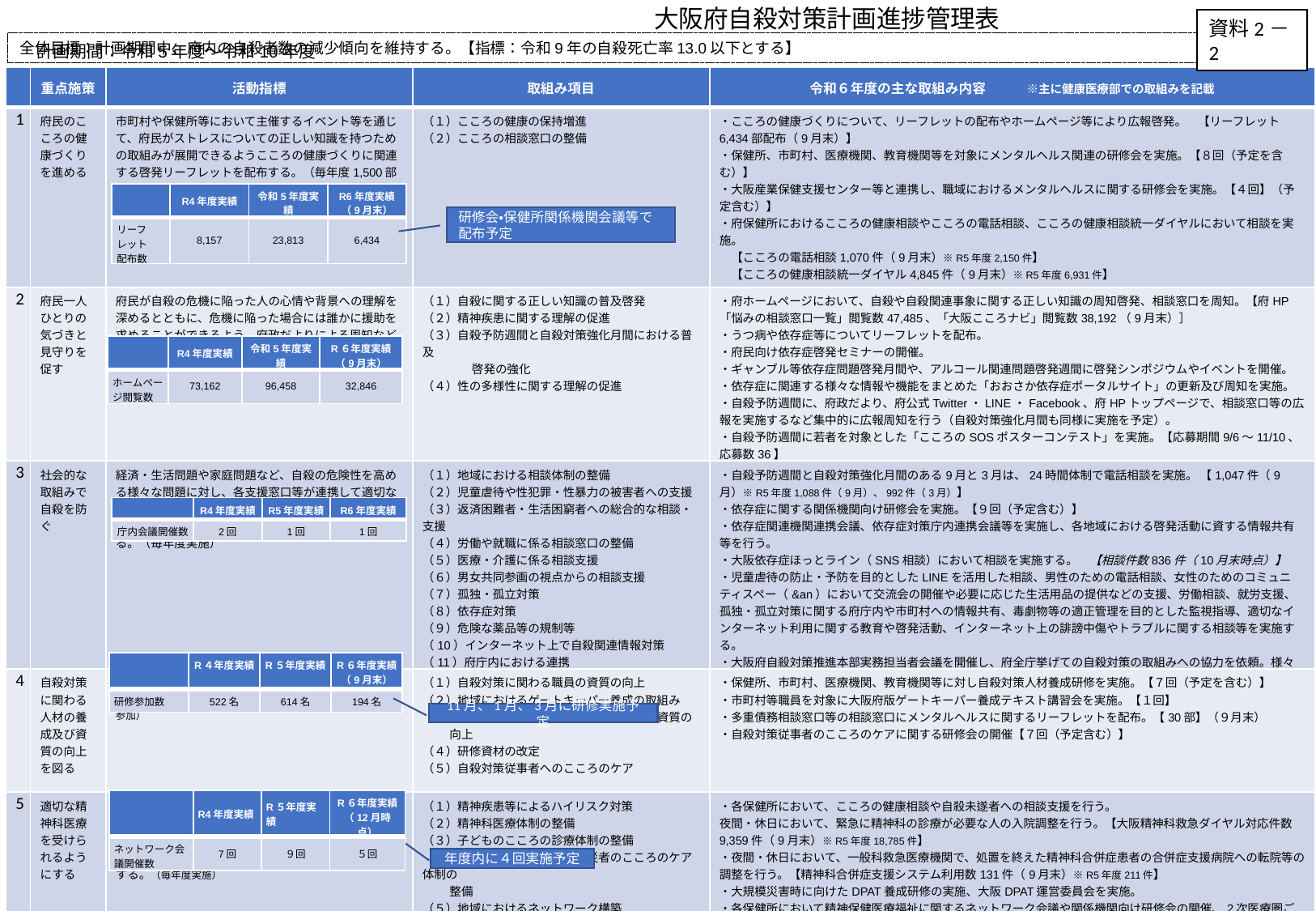

大阪府自殺対策計画進捗管理表　　　　　　　　計画期間：令和5年度～令和10年度
資料2－2
全体目標：計画期間中、府内の自殺者数の減少傾向を維持する。【指標：令和9年の自殺死亡率13.0以下とする】
|  | 重点施策 | 活動指標 | 取組み項目 | 令和６年度の主な取組み内容　　　※主に健康医療部での取組みを記載 |
| --- | --- | --- | --- | --- |
| 1 | 府民のこころの健康づくりを進める | 市町村や保健所等において主催するイベント等を通じて、府民がストレスについての正しい知識を持つための取組みが展開できるようこころの健康づくりに関連する啓発リーフレットを配布する。（毎年度1,500部以上配布）※「ひとりで悩まないで相談窓口一覧」「ストレスと上手に付き合おう」「気軽にリラックス」 | （１）こころの健康の保持増進 （２）こころの相談窓口の整備 | ・こころの健康づくりについて、リーフレットの配布やホームページ等により広報啓発。　【リーフレット6,434部配布（9月末）】 ・保健所、市町村、医療機関、教育機関等を対象にメンタルヘルス関連の研修会を実施。【８回（予定を含む）】 ・大阪産業保健支援センター等と連携し、職域におけるメンタルヘルスに関する研修会を実施。【４回】（予定含む）】 ・府保健所におけるこころの健康相談やこころの電話相談、こころの健康相談統一ダイヤルにおいて相談を実施。　 　【こころの電話相談1,070件（9月末）※R5年度2,150件】 　【こころの健康相談統一ダイヤル4,845件（9月末）※R5年度6,931件】 |
| 2 | 府民一人ひとりの気づきと見守りを促す | 府民が自殺の危機に陥った人の心情や背景への理解を深めるとともに、危機に陥った場合には誰かに援助を求めることができるよう、府政だよりによる周知などを通じ、府ホームページの閲覧を促す。（毎年度65,000件以上閲覧） ※府HP「悩みの相談窓口一覧 | （１）自殺に関する正しい知識の普及啓発 （２）精神疾患に関する理解の促進 （３）自殺予防週間と自殺対策強化月間における普及　　　　　　　 　　　　 啓発の強化 （４）性の多様性に関する理解の促進 | ・府ホームページにおいて、自殺や自殺関連事象に関する正しい知識の周知啓発、相談窓口を周知。【府HP「悩みの相談窓口一覧」閲覧数47,485、「大阪こころナビ」閲覧数38,192（9月末）］ ・うつ病や依存症等についてリーフレットを配布。 ・府民向け依存症啓発セミナーの開催。 ・ギャンブル等依存症問題啓発月間や、アルコール関連問題啓発週間に啓発シンポジウムやイベントを開催。 ・依存症に関連する様々な情報や機能をまとめた「おおさか依存症ポータルサイト」の更新及び周知を実施。 ・自殺予防週間に、府政だより、府公式Twitter・LINE・Facebook、府HPトップページで、相談窓口等の広報を実施するなど集中的に広報周知を行う（自殺対策強化月間も同様に実施を予定）。 ・自殺予防週間に若者を対象とした「こころのSOSポスターコンテスト」を実施。【応募期間9/6～11/10、応募数36】 |
| 3 | 社会的な取組みで自殺を防ぐ | 経済・生活問題や家庭問題など、自殺の危険性を高める様々な問題に対し、各支援窓口等が連携して適切な支援が行えるよう庁内関係部局の連携強化を進めるべく、大阪府自殺対策推進本部実務担当者会議を開催する。（毎年度実施） | （１）地域における相談体制の整備 （２）児童虐待や性犯罪・性暴力の被害者への支援 （３）返済困難者・生活困窮者への総合的な相談・支援 （４）労働や就職に係る相談窓口の整備 （５）医療・介護に係る相談支援 （６）男女共同参画の視点からの相談支援 （７）孤独・孤立対策 （８）依存症対策 （９）危険な薬品等の規制等 （10）インターネット上で自殺関連情報対策 （11）府庁内における連携 | ・自殺予防週間と自殺対策強化月間のある9月と3月は、24時間体制で電話相談を実施。 【1,047件（9月）※R5年度1,088件（9月）、992件（3月）】　 ・依存症に関する関係機関向け研修会を実施。【９回（予定含む）】 ・依存症関連機関連携会議、依存症対策庁内連携会議等を実施し、各地域における啓発活動に資する情報共有等を行う。 ・大阪依存症ほっとライン（SNS相談）において相談を実施する。　【相談件数836件（10月末時点）】 ・児童虐待の防止・予防を目的としたLINEを活用した相談、男性のための電話相談、女性のためのコミュニティスペー（&an）において交流会の開催や必要に応じた生活用品の提供などの支援、労働相談、就労支援、孤独・孤立対策に関する府庁内や市町村への情報共有、毒劇物等の適正管理を目的とした監視指導、適切なインターネット利用に関する教育や啓発活動、インターネット上の誹謗中傷やトラブルに関する相談等を実施する。 ・大阪府自殺対策推進本部実務担当者会議を開催し、府全庁挙げての自殺対策の取組みへの協力を依頼。様々な相談窓口において、自殺のリスクを適切に察知できるよう、相談窓口向け啓発ちらしを作成し、関連施策に関する市町村会議等において周知・啓発を実施。 |
| 4 | 自殺対策に関わる人材の養成及び資質の向上を図る | 幅広い分野で自殺対策に関わる人材を養成するため、自殺対策人材養成研修を実施する。（毎年度300名以上参加） | （１）自殺対策に関わる職員の資質の向上  （２）地域におけるゲートキーパー養成の取組み  （３）労働問題や就労支援に関わる相談員の資質の 向上 （４）研修資材の改定 （５）自殺対策従事者へのこころのケア | ・保健所、市町村、医療機関、教育機関等に対し自殺対策人材養成研修を実施。【７回（予定を含む）】 ・市町村等職員を対象に大阪府版ゲートキーパー養成テキスト講習会を実施。【１回】 ・多重債務相談窓口等の相談窓口にメンタルヘルスに関するリーフレットを配布。【30部】（９月末） ・自殺対策従事者のこころのケアに関する研修会の開催【７回（予定含む）】 |
| 5 | 適切な精神科医療を受けられるようにする | 精神保健医療福祉に関するネットワーク会議を開催し、地域の保健、医療、福祉の関係機関が情報の共有や課題検討を行うことにより、自殺の危険性の高い人が必要に応じて精神科医療につながるよう連携体制を強化する。（毎年度実施） ※自殺をテーマにしたネットワーク会議について、府保健所9か所）における開催数 | （１）精神疾患等によるハイリスク対策 （２）精神科医療体制の整備  （３）子どものこころの診療体制の整備 （４）大規模災害時における被災者のこころのケア体制の 整備 （５）地域におけるネットワーク構築  （６）うつ病等精神疾患についての普及啓発 | ・各保健所において、こころの健康相談や自殺未遂者への相談支援を行う。 夜間・休日において、緊急に精神科の診療が必要な人の入院調整を行う。【大阪精神科救急ダイヤル対応件数9,359件（9月末）※R5年度18,785件】 ・夜間・休日において、一般科救急医療機関で、処置を終えた精神科合併症患者の合併症支援病院への転院等の調整を行う。【精神科合併症支援システム利用数131件（9月末）※R5年度211件】 ・大規模災害時に向けたDPAT養成研修の実施、大阪DPAT運営委員会を実施。 ・各保健所において精神保健医療福祉に関するネットワーク会議や関係機関向け研修会の開催、2次医療圏ごとにおいて精神医療懇話会を開催し、情報の共有や課題検討を行う。 【精神保健医療福祉に関するネットワーク会議　9保健所で開催（予定含む）】 ・妊産婦こころネット事業と連携し、地域の産科と精神科等関係機関の連携を目的とした事例検討会を実施予定（東大阪市）。 |
|  | R4年度実績 | 令和5年度実績 | R6年度実績 （9月末） |
| --- | --- | --- | --- |
| リーフレット 配布数 | 8,157 | 23,813 | 6,434 |
研修会・保健所関係機関会議等で配布予定
|  | R4年度実績 | 令和5年度実績 | R６年度実績 （9月末） |
| --- | --- | --- | --- |
| ホームページ閲覧数 | 73,162 | 96,458 | 32,846 |
|  | R4年度実績 | R5年度実績 | R6年度実績 |
| --- | --- | --- | --- |
| 庁内会議開催数 | 2回 | 1回 | 1回 |
|  | R４年度実績 | R５年度実績 | R６年度実績 （9月末） |
| --- | --- | --- | --- |
| 研修参加数 | 522名 | 614名 | 194名 |
11月、1月、3月に研修実施予定
|  | R4年度実績 | R５年度実績 | R６年度実績 （12月時点） |
| --- | --- | --- | --- |
| ネットワーク会議開催数 | 7回 | ９回 | ５回 |
年度内に４回実施予定